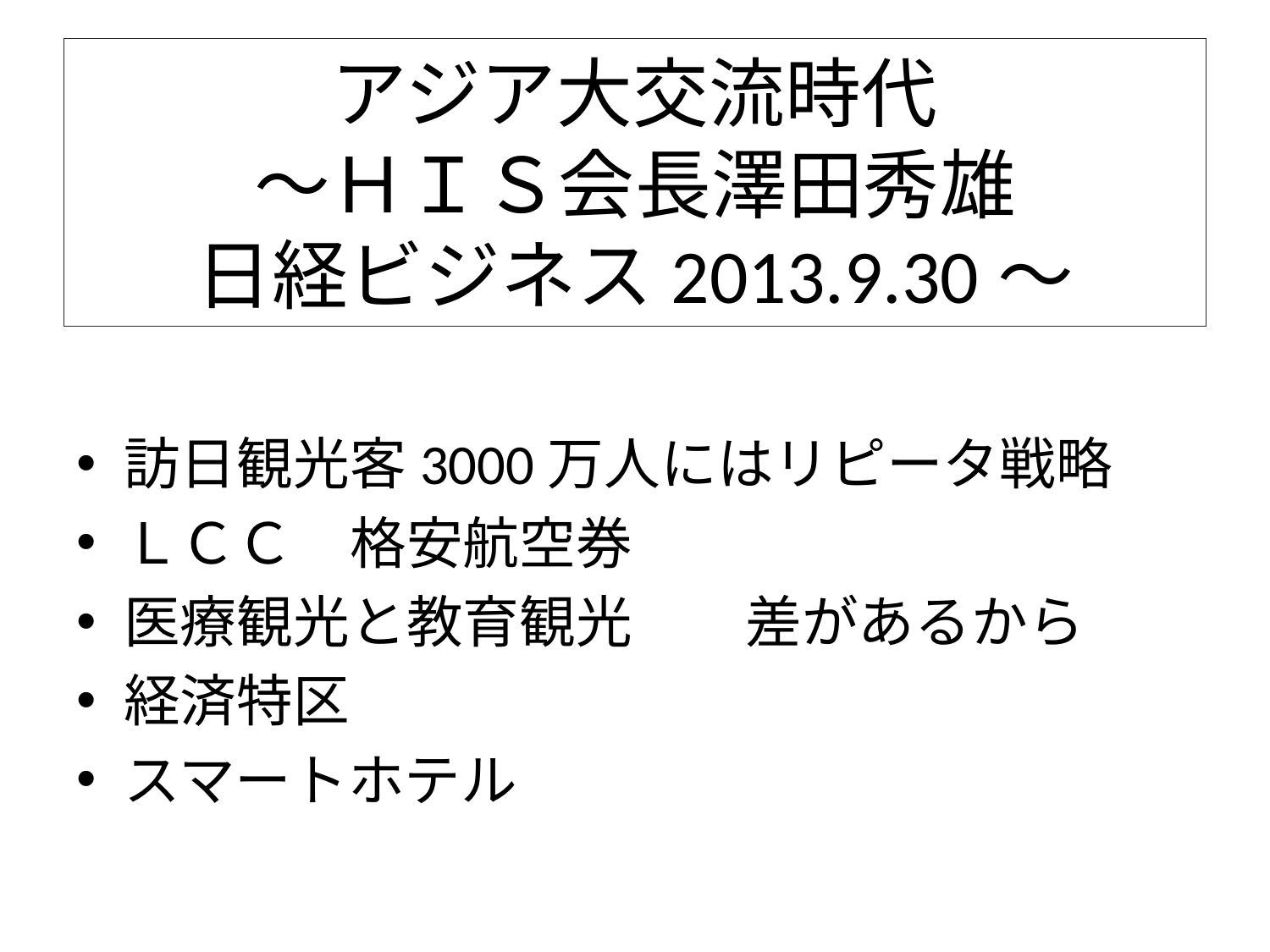

# アジア大交流時代 ～ＨＩＳ会長澤田秀雄 日経ビジネス2013.9.30～
訪日観光客3000万人にはリピータ戦略
ＬＣＣ　格安航空券
医療観光と教育観光　　差があるから
経済特区
スマートホテル